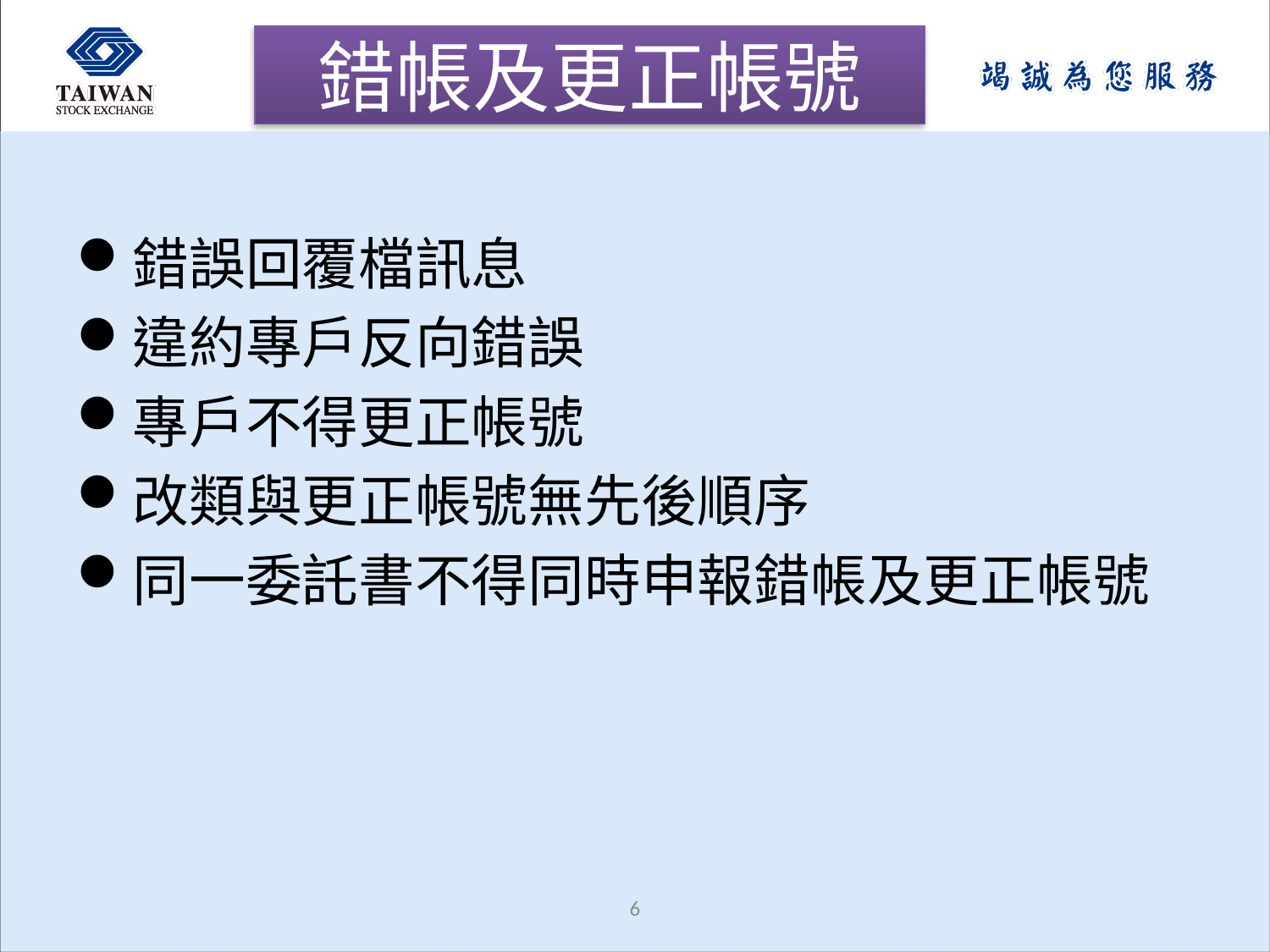

# 錯帳及更正帳號
錯誤回覆檔訊息
違約專戶反向錯誤
專戶不得更正帳號
改類與更正帳號無先後順序
同一委託書不得同時申報錯帳及更正帳號
6